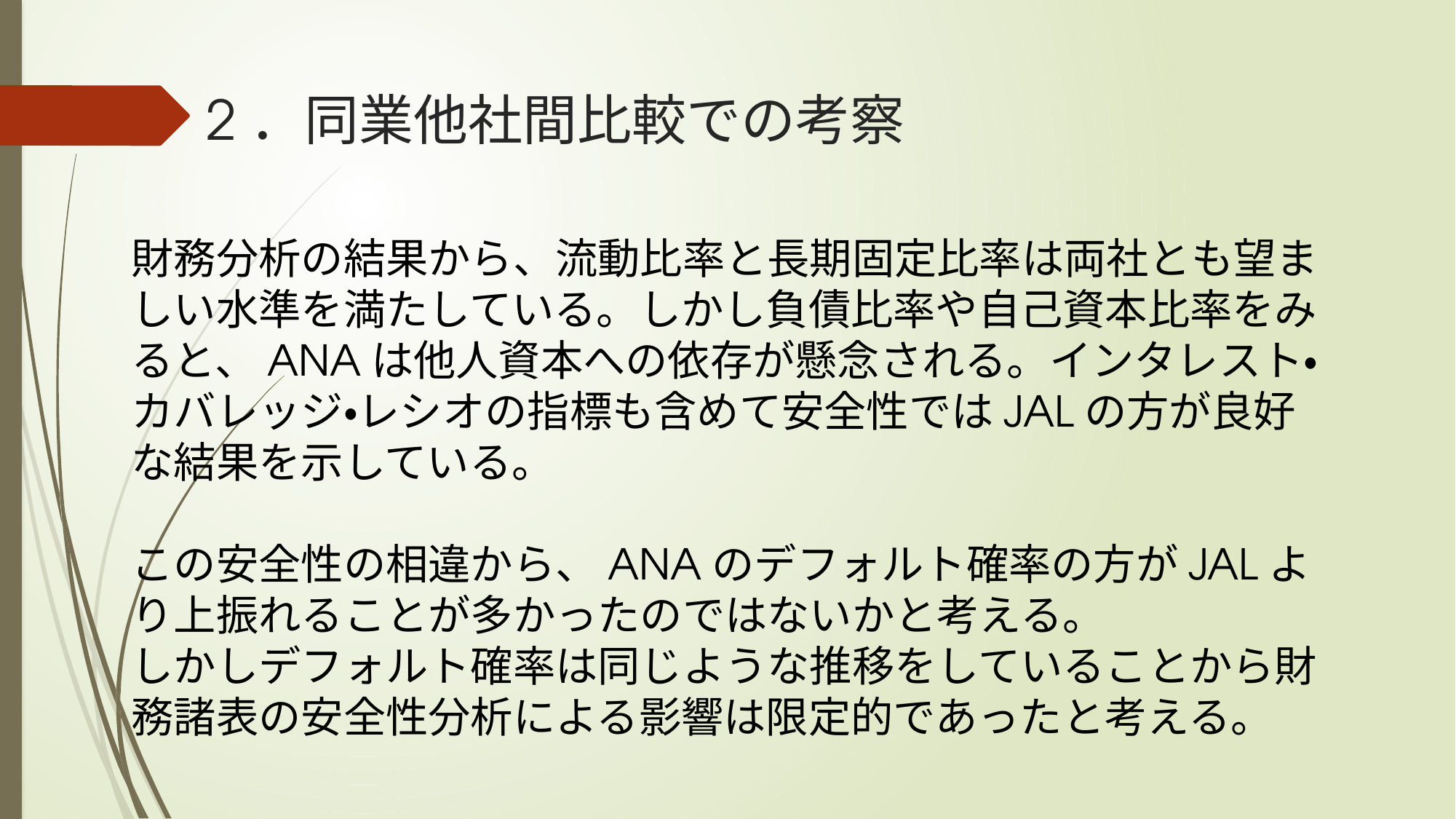

# 2．同業他社間比較での考察
財務分析の結果から、流動比率と長期固定比率は両社とも望ましい水準を満たしている。しかし負債比率や自己資本比率をみると、ANAは他人資本への依存が懸念される。インタレスト・カバレッジ・レシオの指標も含めて安全性ではJALの方が良好な結果を示している。

この安全性の相違から、ANAのデフォルト確率の方がJALより上振れることが多かったのではないかと考える。
しかしデフォルト確率は同じような推移をしていることから財務諸表の安全性分析による影響は限定的であったと考える。